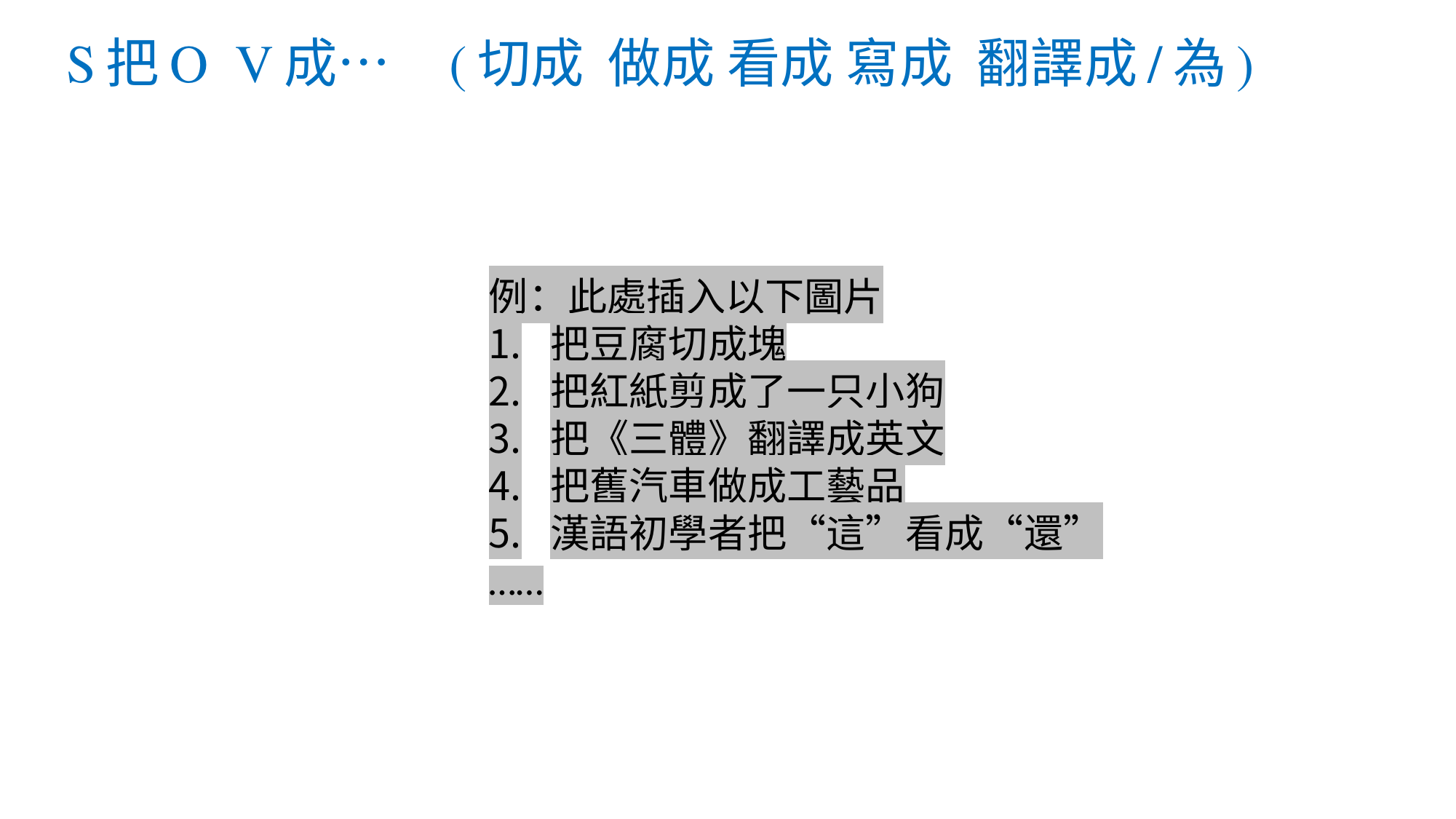

# S把O  V成…    (切成  做成 看成 寫成  翻譯成/為)
例：此處插入以下圖片
把豆腐切成塊
把紅紙剪成了一只小狗
把《三體》翻譯成英文
把舊汽車做成工藝品
漢語初學者把“這”看成“還”
……